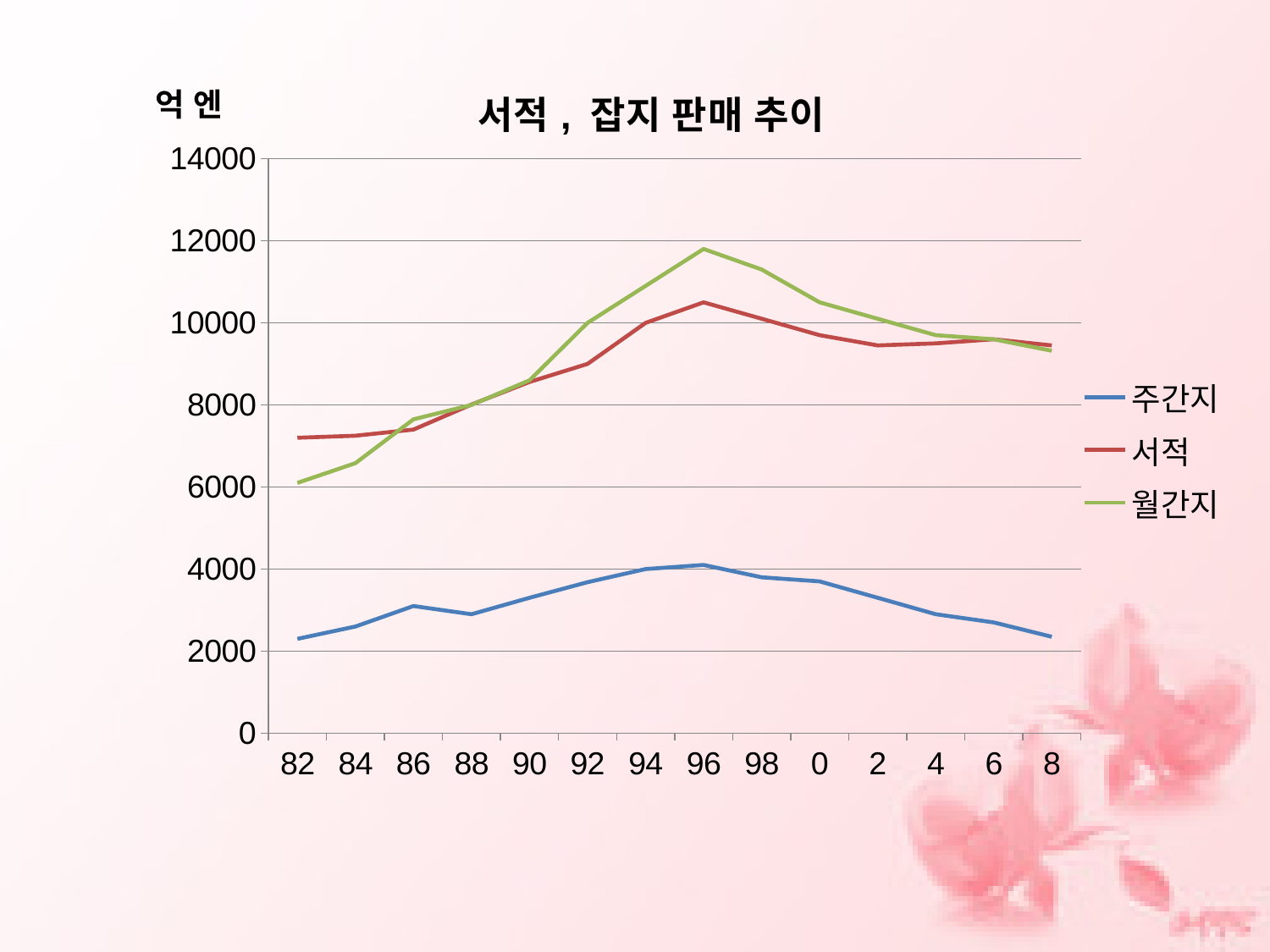

### Chart: 서적, 잡지 판매 추이

| Category | 주간지 | 서적 | 월간지 |
|---|---|---|---|
| 82 | 2300.0 | 7200.0 | 6100.0 |
| 84 | 2600.0 | 7250.0 | 6580.0 |
| 86 | 3100.0 | 7400.0 | 7650.0 |
| 88 | 2900.0 | 8010.0 | 8000.0 |
| 90 | 3300.0 | 8560.0 | 8600.0 |
| 92 | 3680.0 | 9000.0 | 10000.0 |
| 94 | 4000.0 | 10000.0 | 10900.0 |
| 96 | 4100.0 | 10500.0 | 11800.0 |
| 98 | 3800.0 | 10101.0 | 11300.0 |
| 0 | 3700.0 | 9700.0 | 10500.0 |
| 2 | 3300.0 | 9450.0 | 10100.0 |
| 4 | 2900.0 | 9500.0 | 9700.0 |
| 6 | 2700.0 | 9600.0 | 9600.0 |
| 8 | 2350.0 | 9450.0 | 9320.0 |